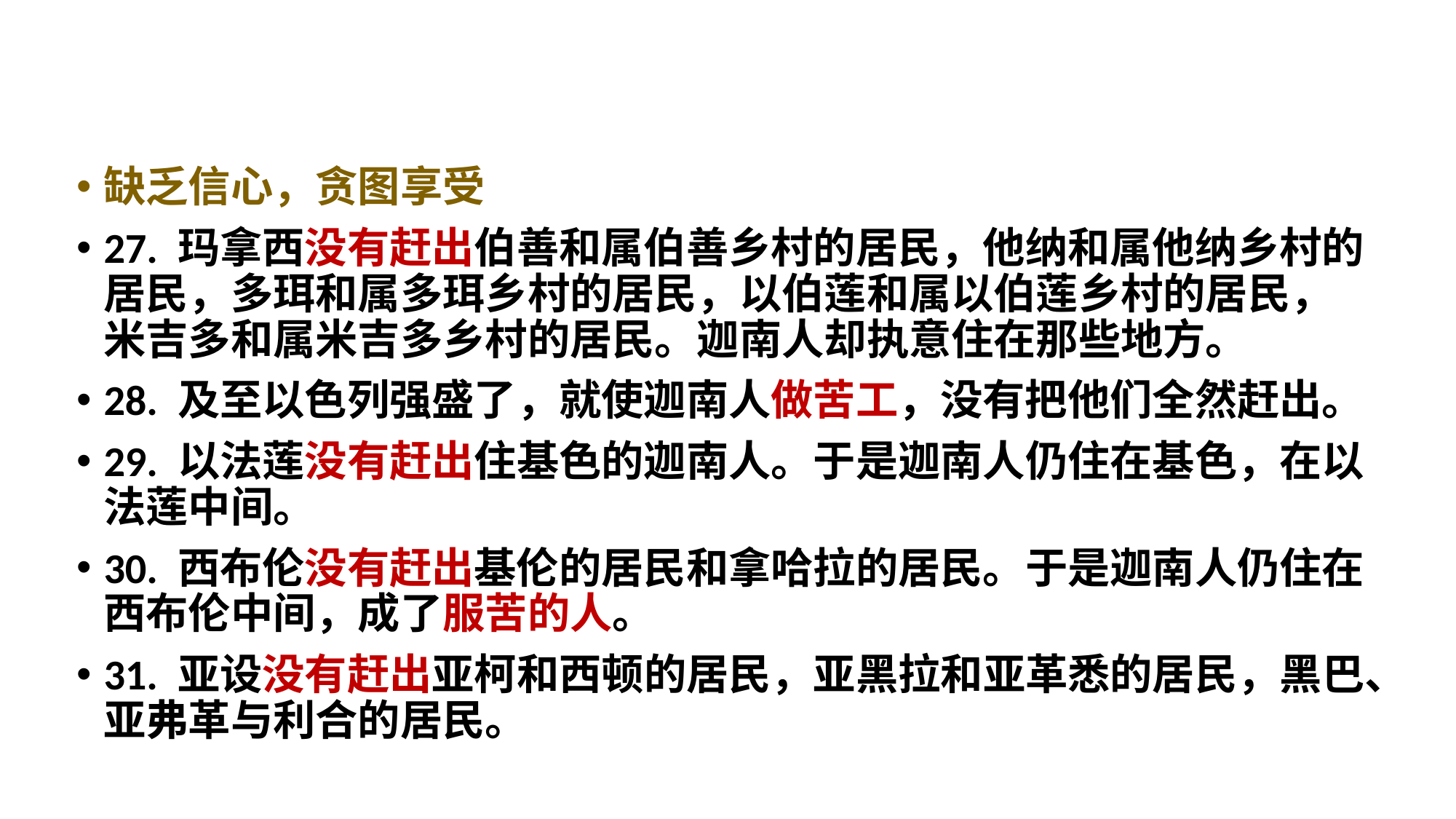

缺乏信心，贪图享受
27. 玛拿西没有赶出伯善和属伯善乡村的居民，他纳和属他纳乡村的居民，多珥和属多珥乡村的居民，以伯莲和属以伯莲乡村的居民，米吉多和属米吉多乡村的居民。迦南人却执意住在那些地方。
28. 及至以色列强盛了，就使迦南人做苦工，没有把他们全然赶出。
29. 以法莲没有赶出住基色的迦南人。于是迦南人仍住在基色，在以法莲中间。
30. 西布伦没有赶出基伦的居民和拿哈拉的居民。于是迦南人仍住在西布伦中间，成了服苦的人。
31. 亚设没有赶出亚柯和西顿的居民，亚黑拉和亚革悉的居民，黑巴、亚弗革与利合的居民。